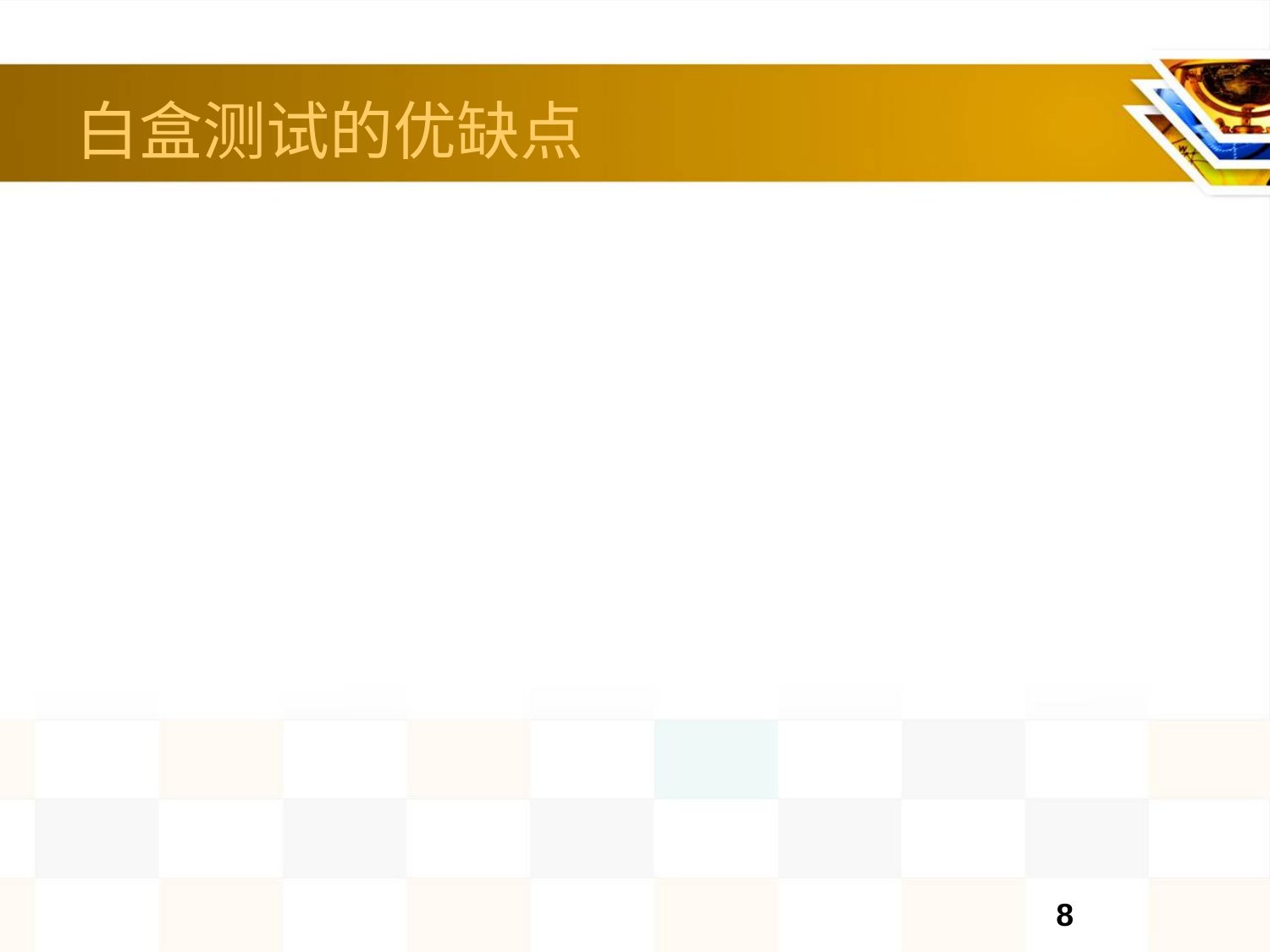

# 白盒测试的优缺点
不足和弊端
对测试人员要求高
测试人员需要具备一定的编程经验
白盒测试工程师需要具备广博的知识面
白盒测试准备成本高
时间较长